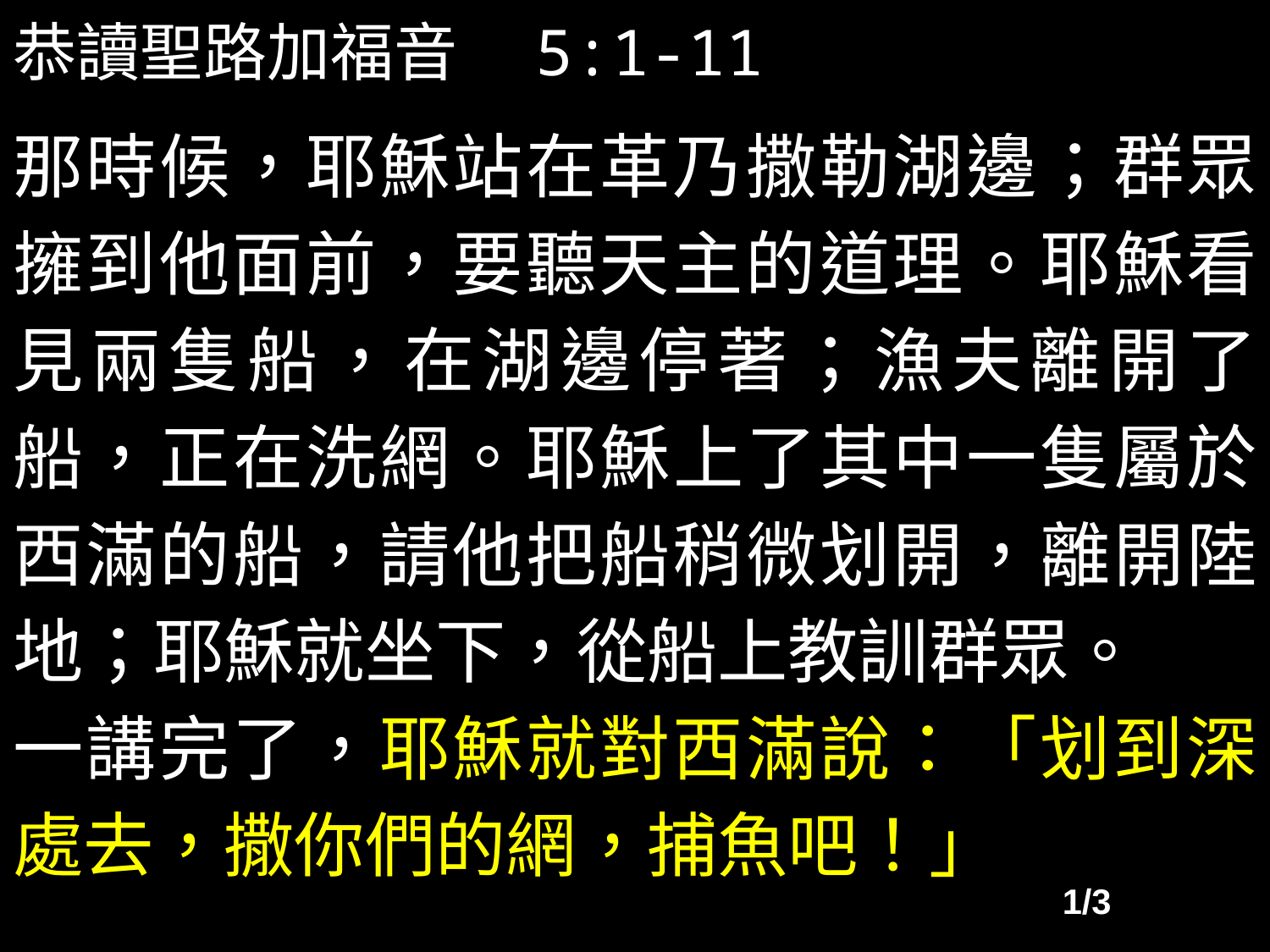

恭讀聖路加福音　5:1-11
那時候，耶穌站在革乃撒勒湖邊；群眾擁到他面前，要聽天主的道理。耶穌看見兩隻船，在湖邊停著；漁夫離開了船，正在洗網。耶穌上了其中一隻屬於西滿的船，請他把船稍微划開，離開陸地；耶穌就坐下，從船上教訓群眾。
一講完了，耶穌就對西滿說：「划到深處去，撒你們的網，捕魚吧！」
1/3